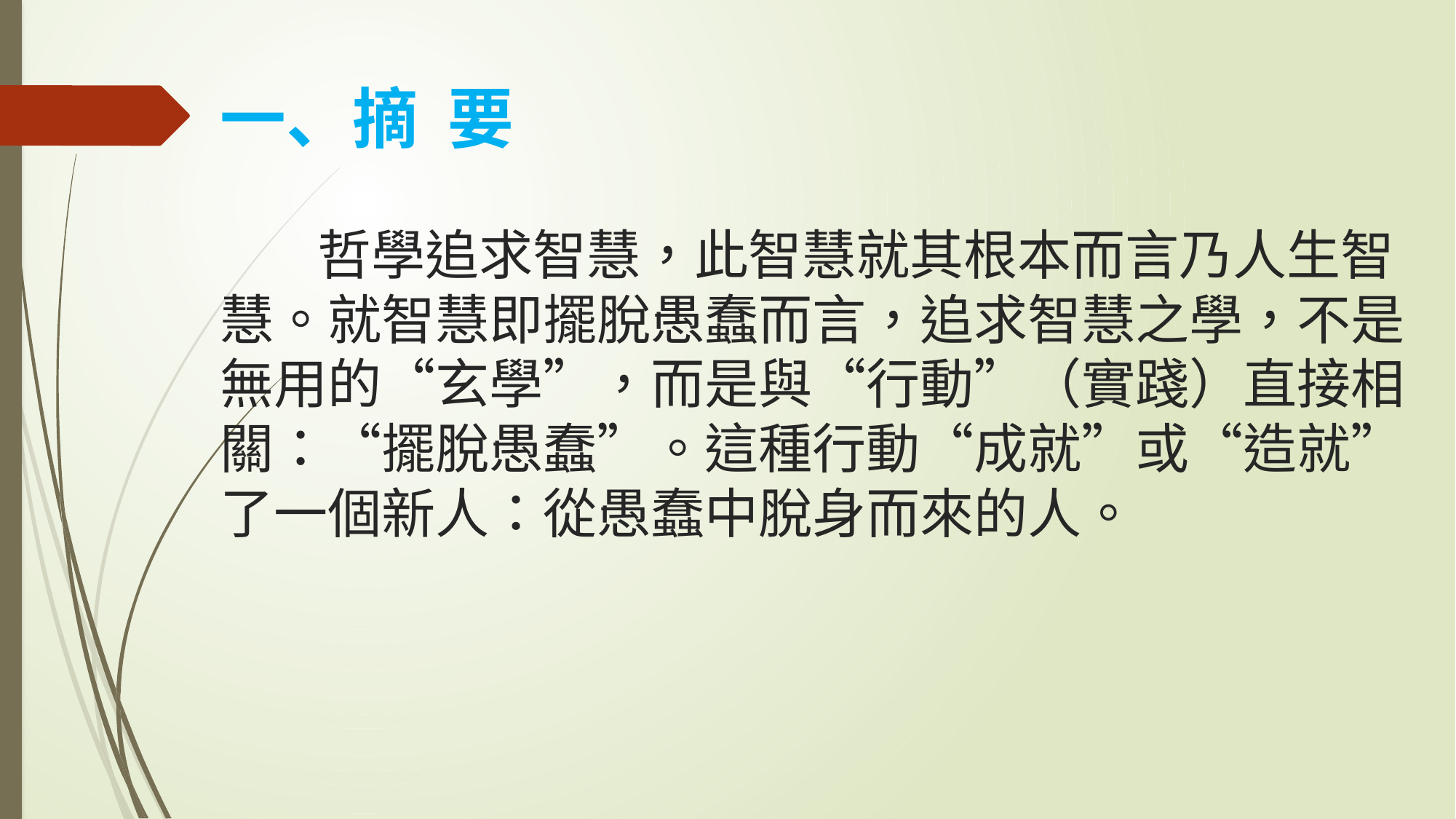

# 一、摘  要 哲學追求智慧，此智慧就其根本而言乃人生智慧。就智慧即擺脫愚蠢而言，追求智慧之學，不是無用的“玄學”，而是與“行動”（實踐）直接相關：“擺脫愚蠢”。這種行動“成就”或“造就”了一個新人：從愚蠢中脫身而來的人。